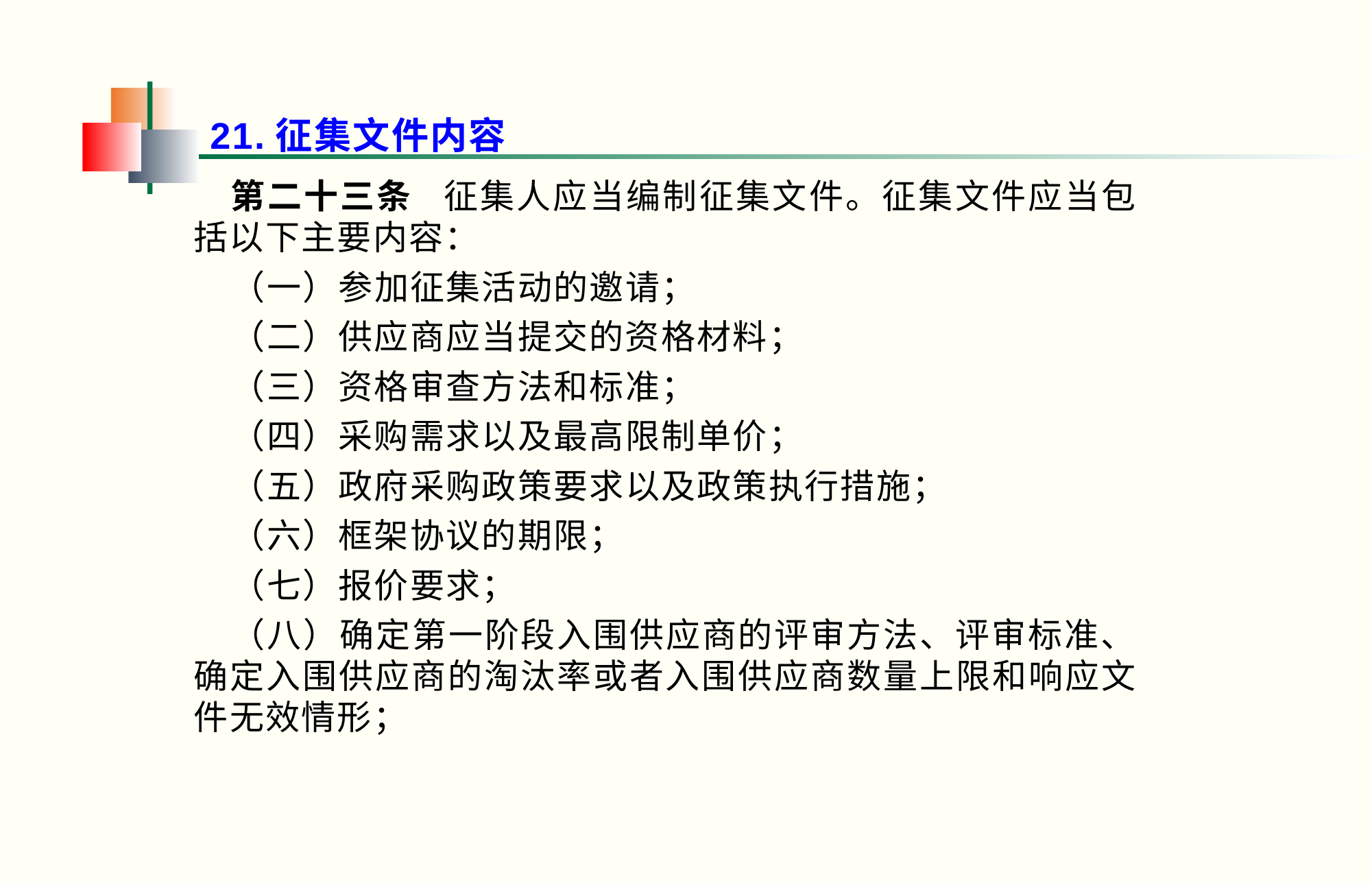

21.征集文件内容
第二十三条   征集人应当编制征集文件。征集文件应当包括以下主要内容：
（一）参加征集活动的邀请；
（二）供应商应当提交的资格材料；
（三）资格审查方法和标准；
（四）采购需求以及最高限制单价；
（五）政府采购政策要求以及政策执行措施；
（六）框架协议的期限；
（七）报价要求；
（八）确定第一阶段入围供应商的评审方法、评审标准、确定入围供应商的淘汰率或者入围供应商数量上限和响应文件无效情形；